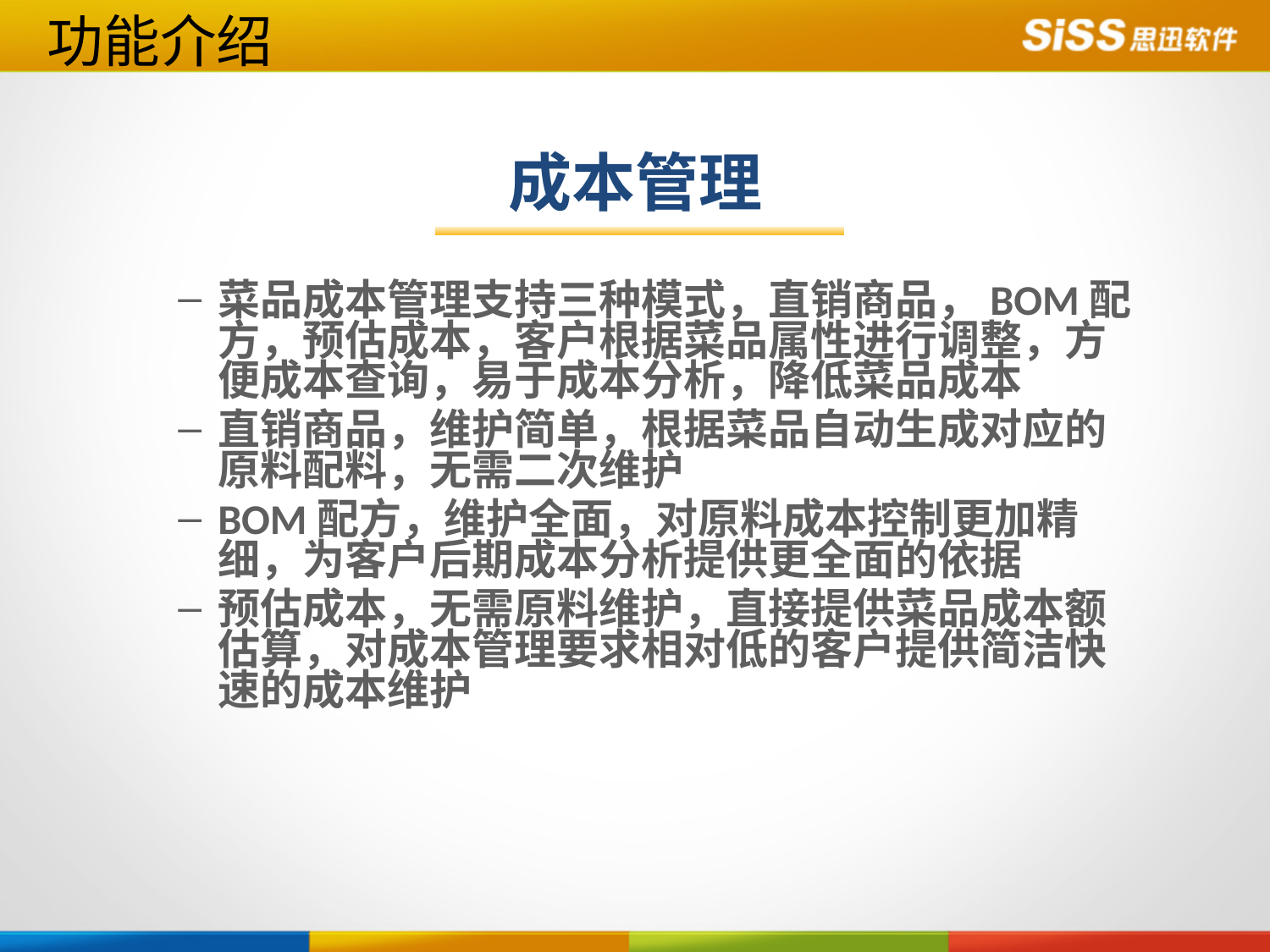

功能介绍
成本管理

菜品成本管理支持三种模式，直销商品，BOM配方，预估成本，客户根据菜品属性进行调整，方便成本查询，易于成本分析，降低菜品成本
直销商品，维护简单，根据菜品自动生成对应的原料配料，无需二次维护
BOM配方，维护全面，对原料成本控制更加精细，为客户后期成本分析提供更全面的依据
预估成本，无需原料维护，直接提供菜品成本额估算，对成本管理要求相对低的客户提供简洁快速的成本维护